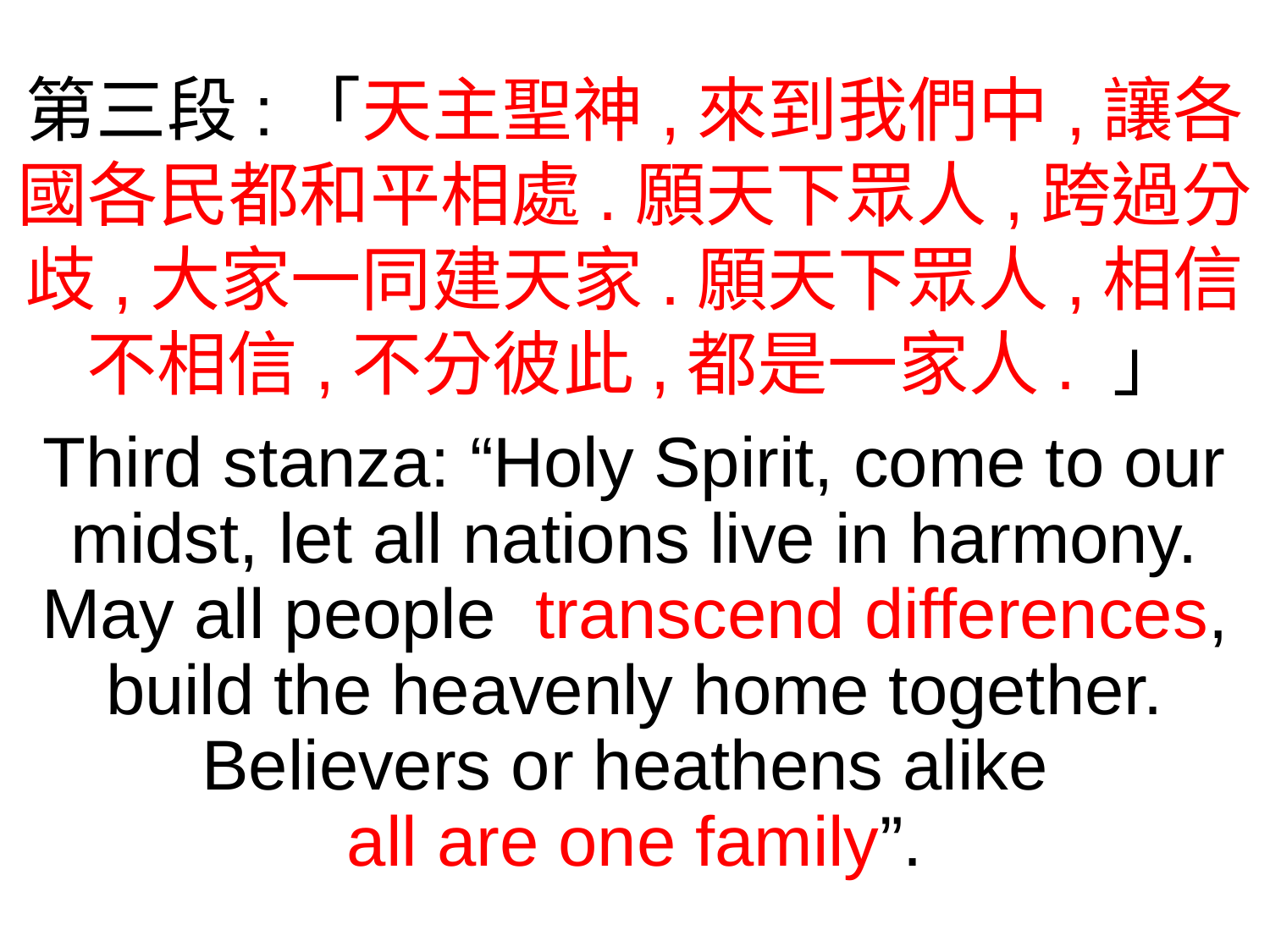

第三段:「天主聖神,來到我們中,讓各國各民都和平相處.願天下眾人,跨過分歧,大家一同建天家.願天下眾人,相信
不相信,不分彼此,都是一家人. 」
Third stanza: “Holy Spirit, come to our midst, let all nations live in harmony. May all people  transcend differences, build the heavenly home together. Believers or heathens alike
all are one family”.